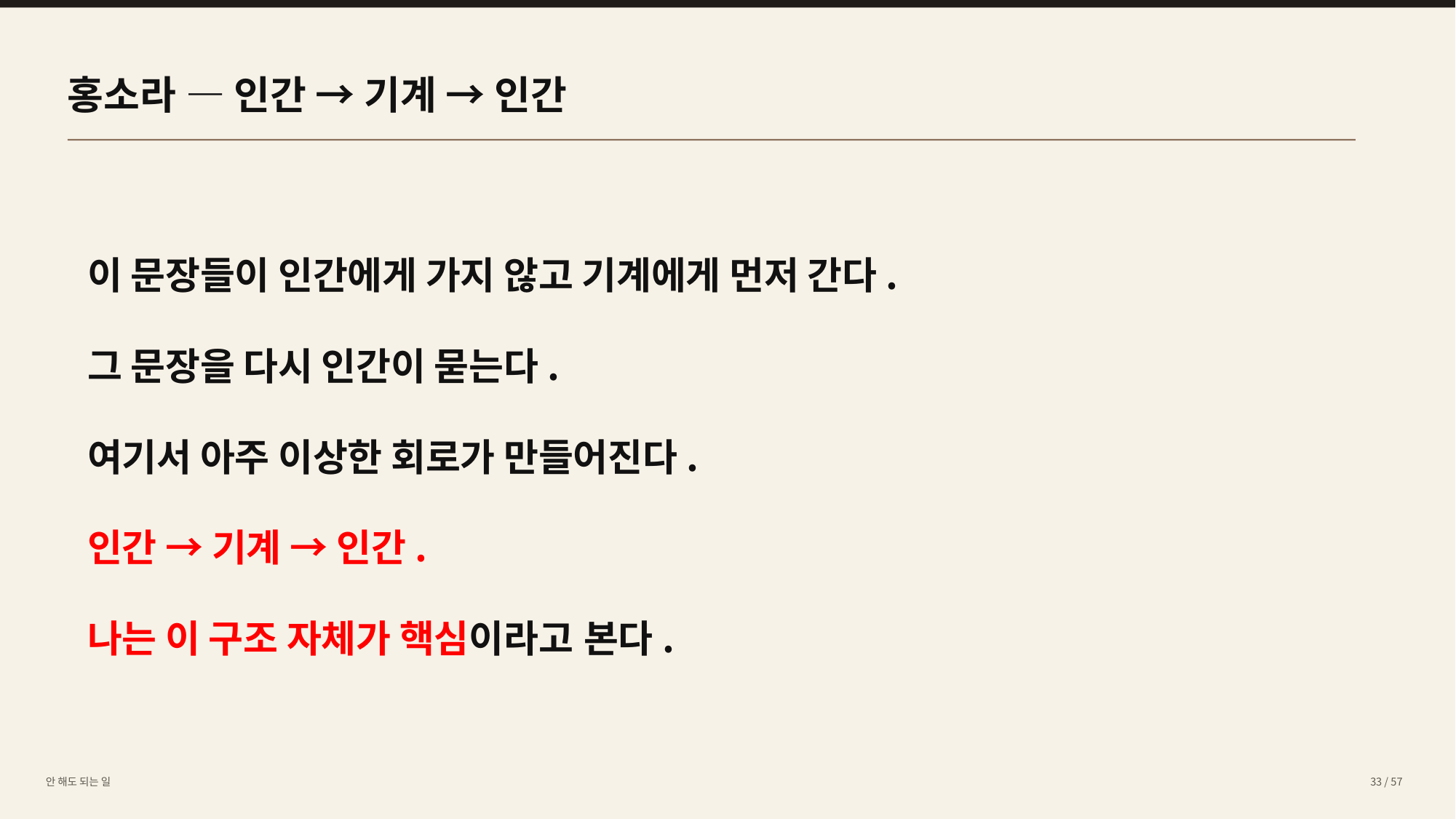

홍소라 — 인간 → 기계 → 인간

이 문장들이 인간에게 가지 않고 기계에게 먼저 간다.

그 문장을 다시 인간이 묻는다.

여기서 아주 이상한 회로가 만들어진다.

인간 → 기계 → 인간.

나는 이 구조 자체가 핵심이라고 본다.
안 해도 되는 일
33 / 57